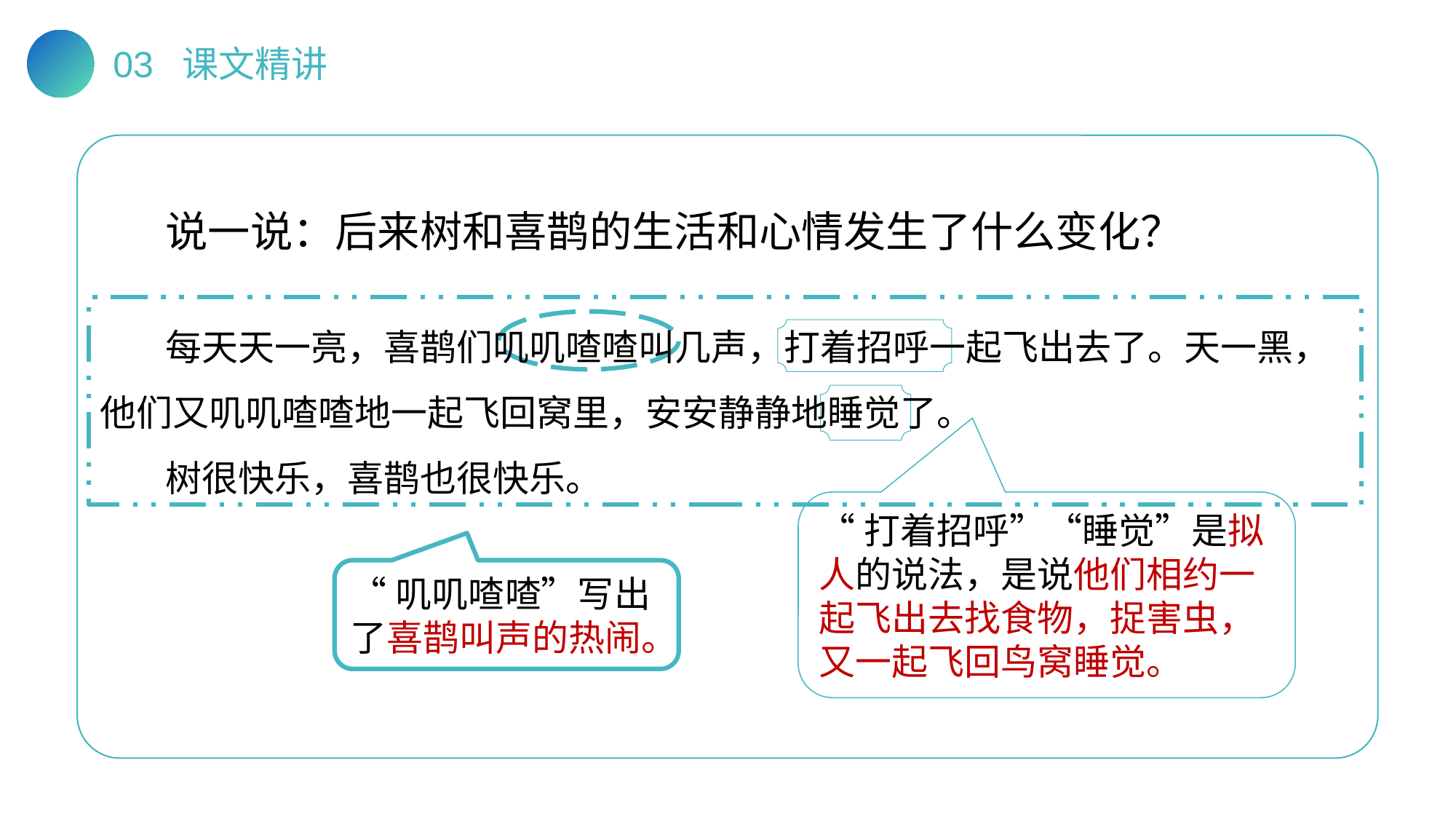

03  课文精讲

说一说：后来树和喜鹊的生活和心情发生了什么变化？
       每天天一亮，喜鹊们叽叽喳喳叫几声，打着招呼一起飞出去了。天一黑，他们又叽叽喳喳地一起飞回窝里，安安静静地睡觉了。
       树很快乐，喜鹊也很快乐。

“打着招呼”“睡觉”是拟人的说法，是说他们相约一起飞出去找食物，捉害虫，又一起飞回鸟窝睡觉。
“叽叽喳喳”写出了喜鹊叫声的热闹。